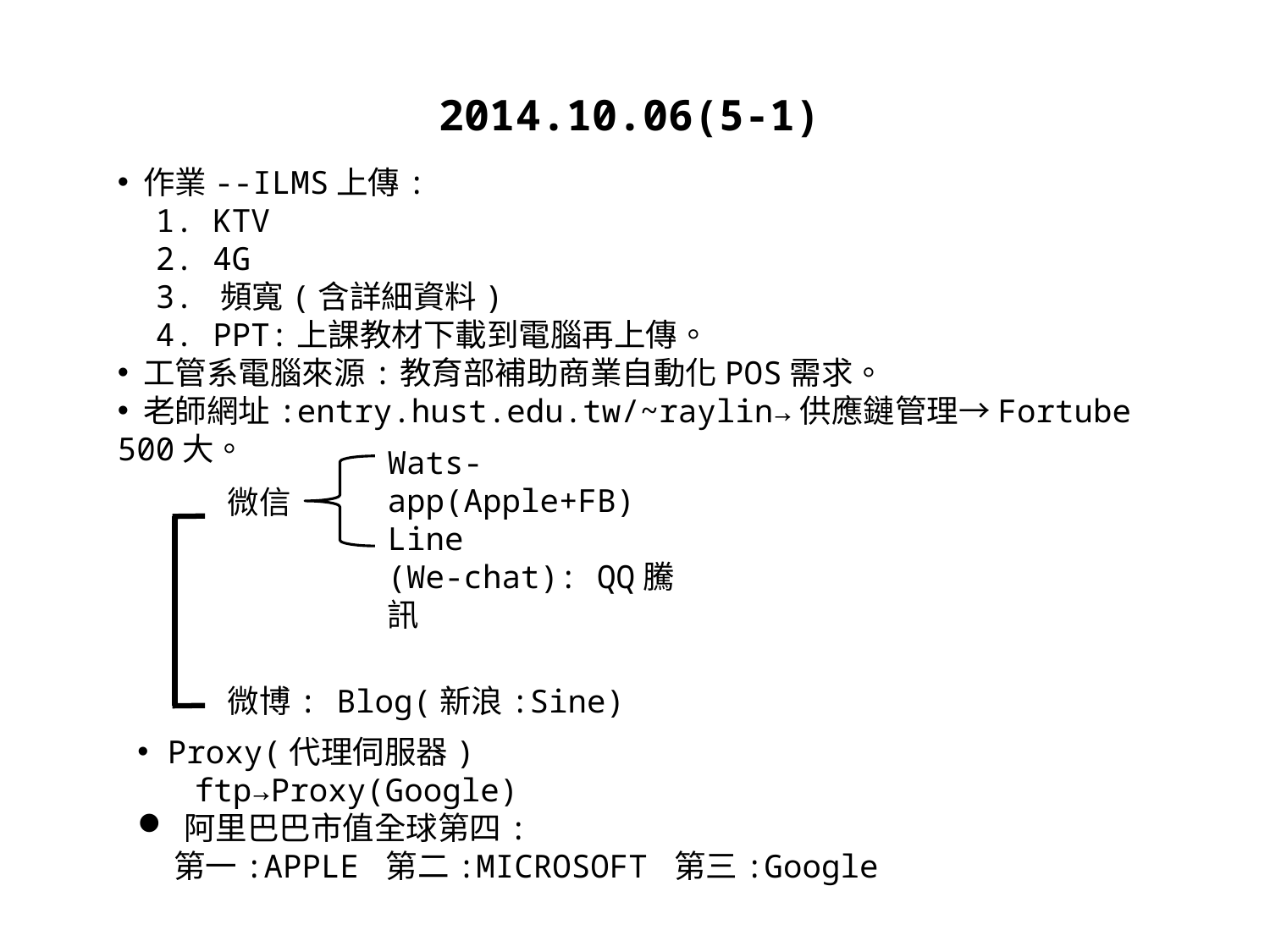

2014.10.06(5-1)
 作業--ILMS上傳:
  1. KTV
  2. 4G
  3. 頻寬(含詳細資料)
  4. PPT:上課教材下載到電腦再上傳。
 工管系電腦來源:教育部補助商業自動化POS需求。
 老師網址:entry.hust.edu.tw/~raylin→供應鏈管理→Fortube 500大。

Wats-app(Apple+FB)
Line
(We-chat): QQ騰訊

微信
微博: Blog(新浪:Sine)
 Proxy(代理伺服器)
   ftp→Proxy(Google)
 阿里巴巴市值全球第四:
    第一:APPLE 第二:MICROSOFT 第三:Google